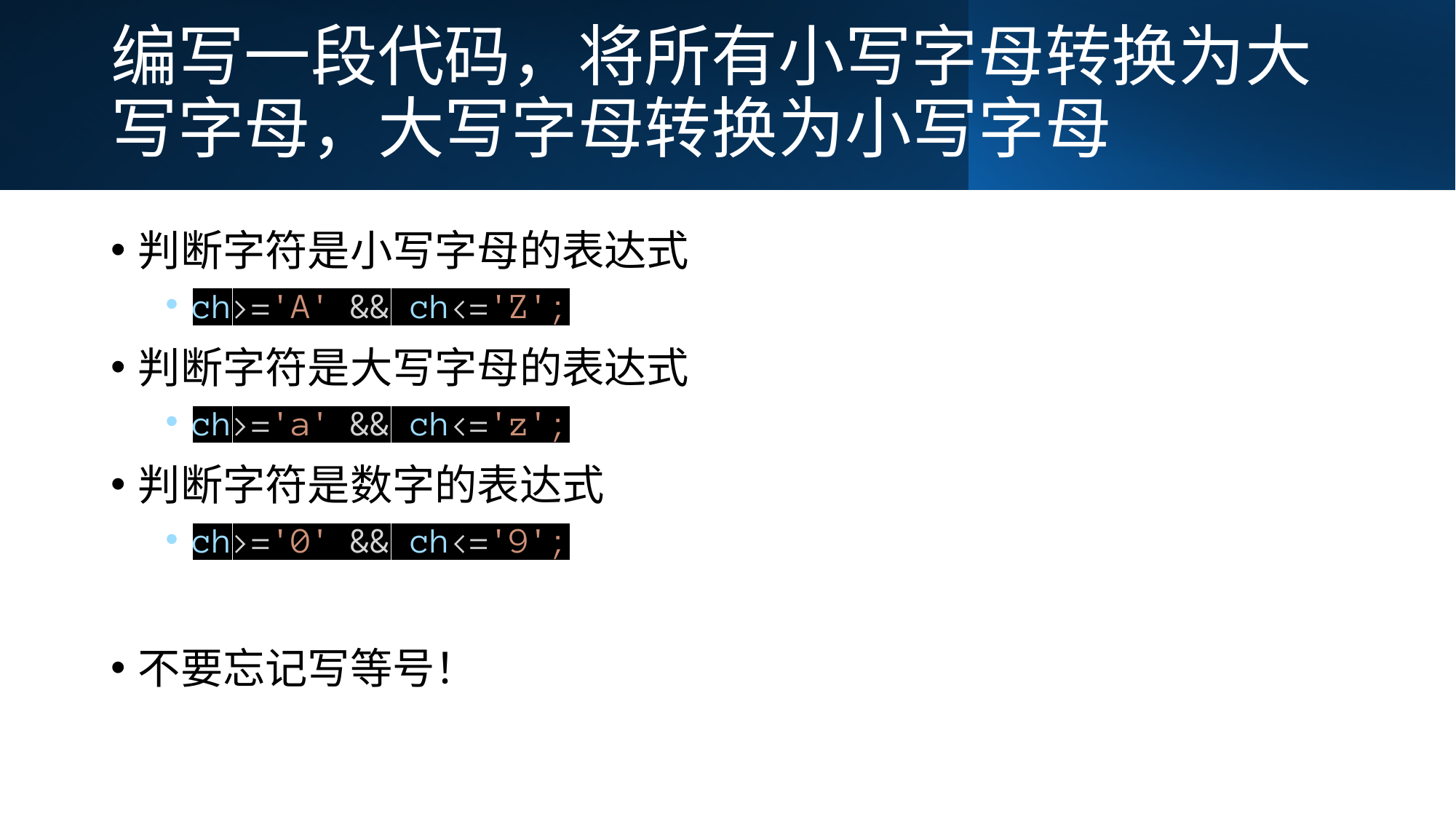

# 编写一段代码，将所有小写字母转换为大写字母，大写字母转换为小写字母
判断字符是小写字母的表达式
ch>='A' && ch<='Z';
判断字符是大写字母的表达式
ch>='a' && ch<='z';
判断字符是数字的表达式
ch>='0' && ch<='9';

不要忘记写等号！